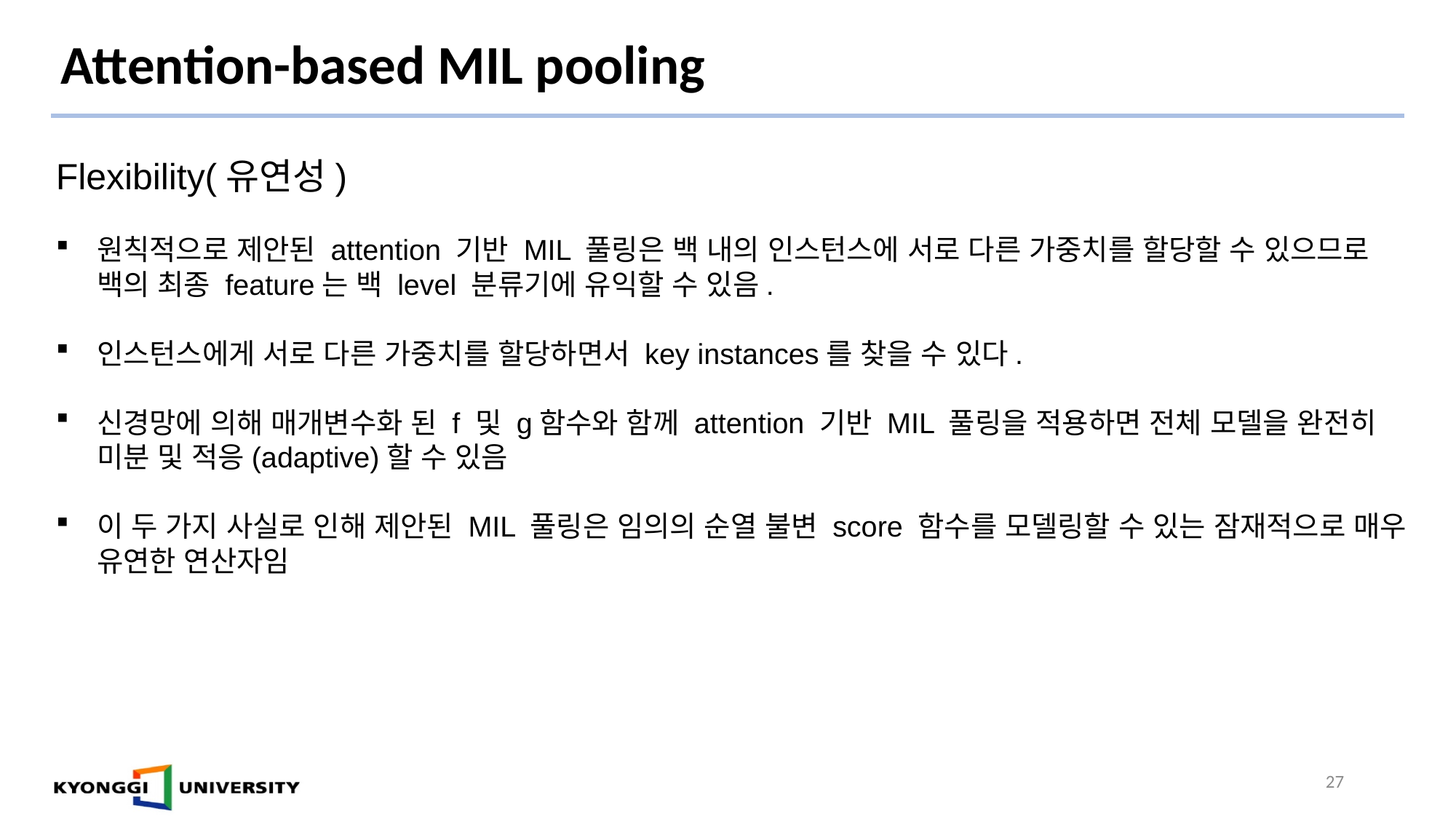

# Attention-based MIL pooling
Flexibility(유연성)

원칙적으로 제안된 attention 기반 MIL 풀링은 백 내의 인스턴스에 서로 다른 가중치를 할당할 수 있으므로 백의 최종 feature는 백 level 분류기에 유익할 수 있음.

인스턴스에게 서로 다른 가중치를 할당하면서 key instances를 찾을 수 있다.

신경망에 의해 매개변수화 된 f 및 g함수와 함께 attention 기반 MIL 풀링을 적용하면 전체 모델을 완전히 미분 및 적응(adaptive)할 수 있음

이 두 가지 사실로 인해 제안된 MIL 풀링은 임의의 순열 불변 score 함수를 모델링할 수 있는 잠재적으로 매우 유연한 연산자임
27